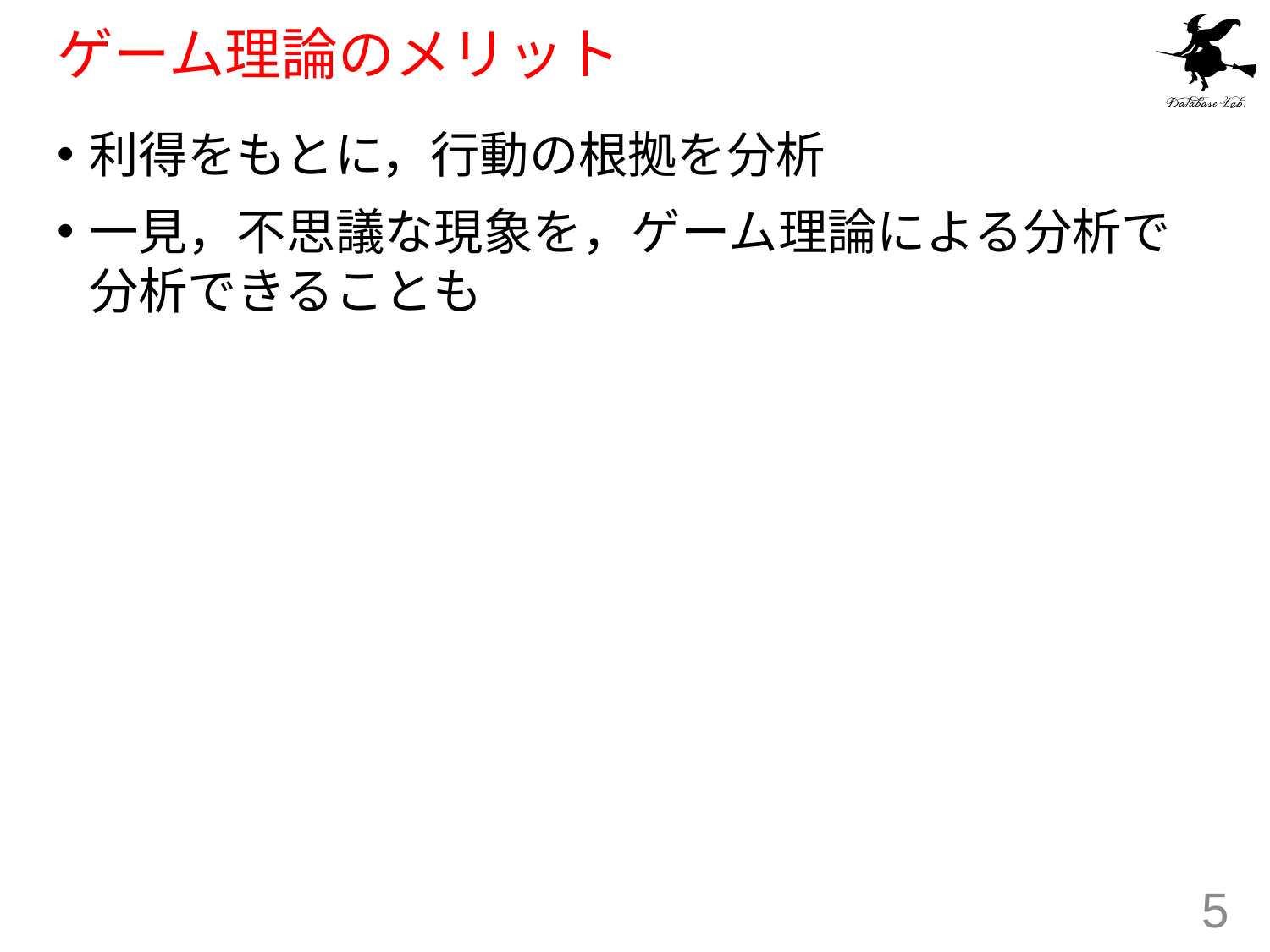

# ゲーム理論のメリット
利得をもとに，行動の根拠を分析
一見，不思議な現象を，ゲーム理論による分析で分析できることも

5